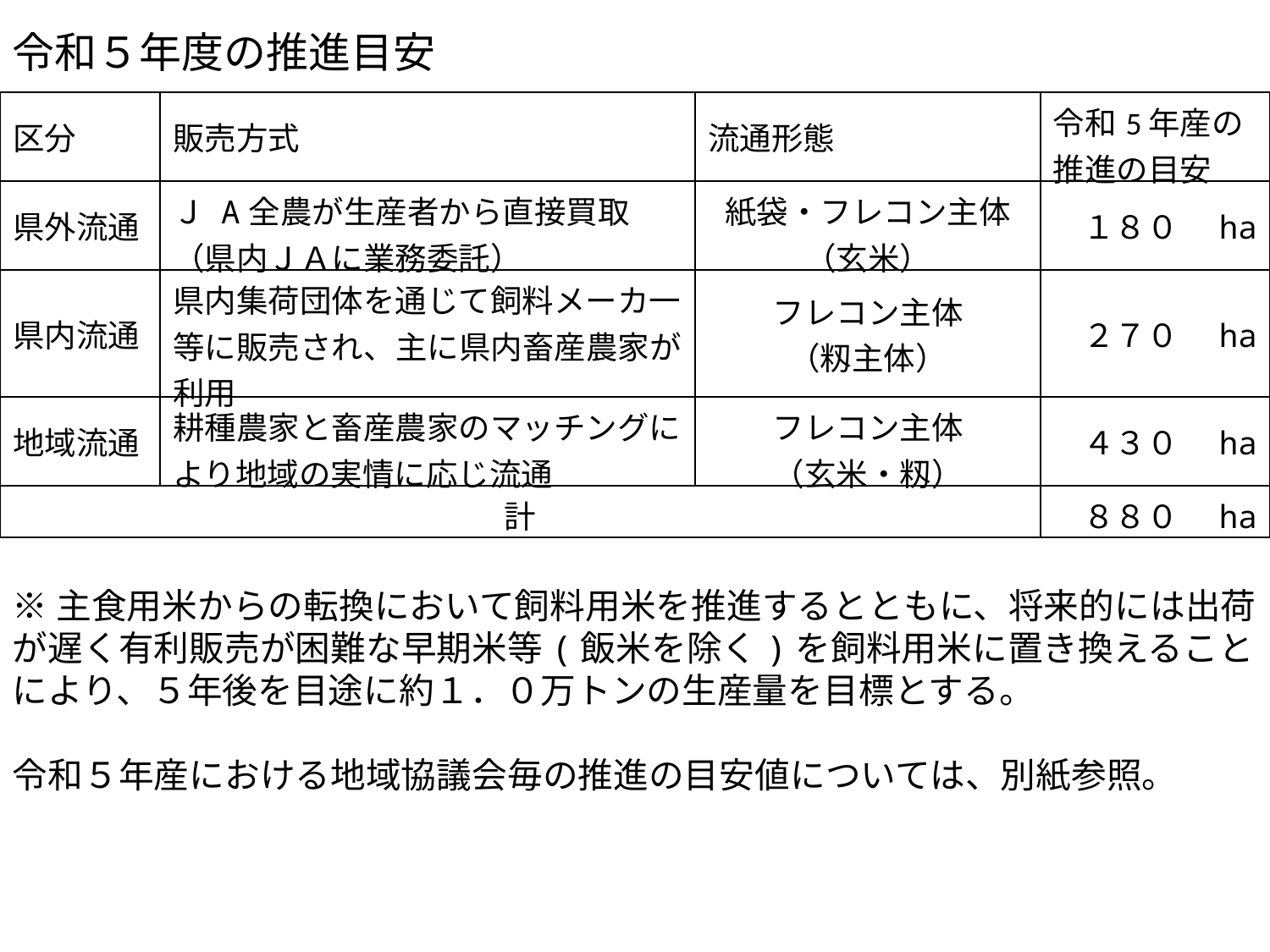

令和５年度の推進目安

| 区分 | 販売方式 | 流通形態 | 令和5年産の 推進の目安 |
| --- | --- | --- | --- |
| 県外流通 | Ｊ A全農が生産者から直接買取（県内ＪＡに業務委託） | 紙袋・フレコン主体 （玄米） | １８０　ha |
| 県内流通 | 県内集荷団体を通じて飼料メーカ一等に販売され、主に県内畜産農家が利用 | フレコン主体 （籾主体） | ２７０　ha |
| 地域流通 | 耕種農家と畜産農家のマッチングにより地域の実情に応じ流通 | フレコン主体 （玄米・籾） | ４３０　ha |
| 計 |  |  | ８８０　ha |
※主食用米からの転換において飼料用米を推進するとともに、将来的には出荷が遅く有利販売が困難な早期米等(飯米を除く)を飼料用米に置き換えることにより、５年後を目途に約１．０万トンの生産量を目標とする。

令和５年産における地域協議会毎の推進の目安値については、別紙参照。